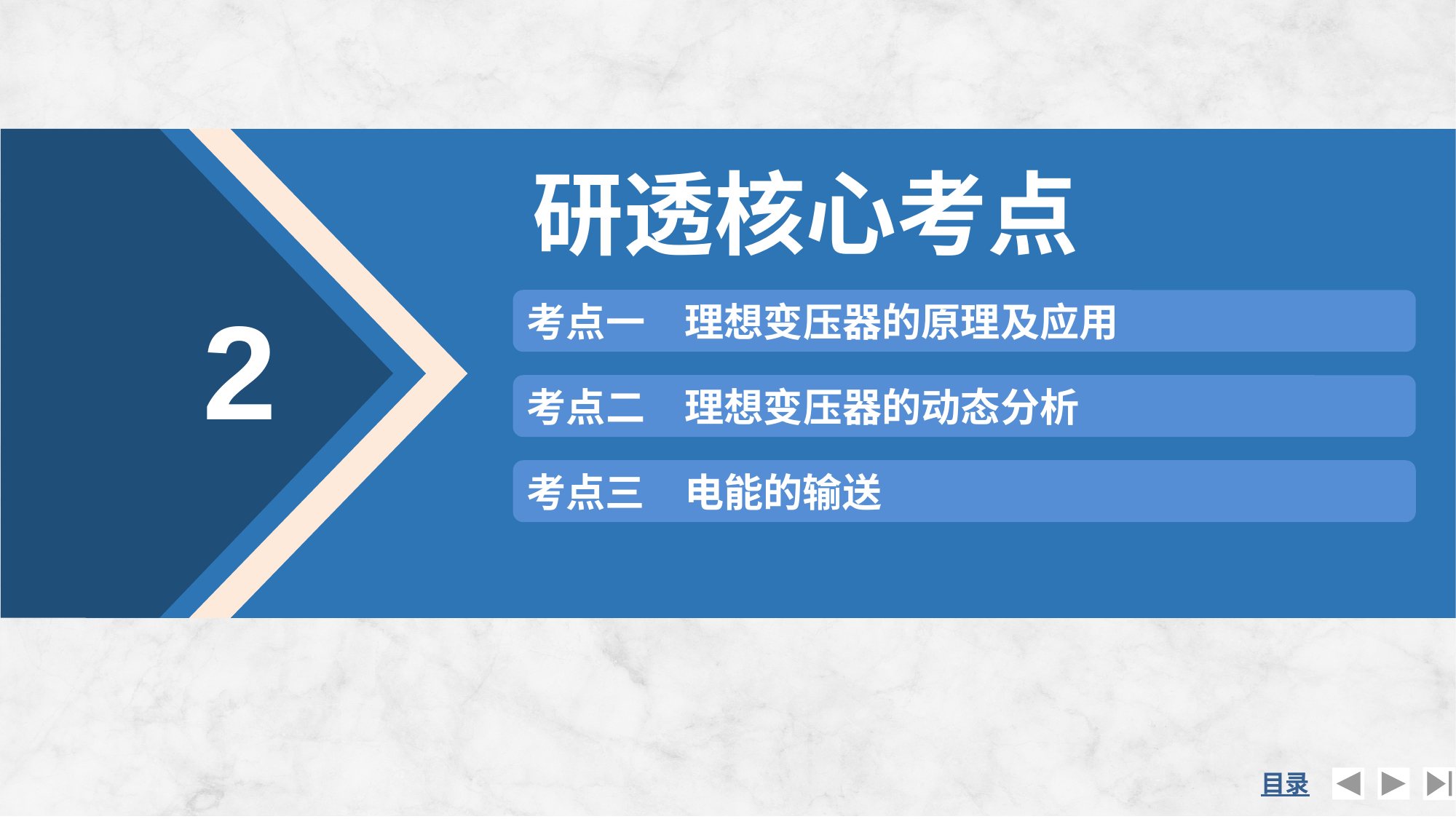

研透核心考点
2
考点一　理想变压器的原理及应用
考点二　理想变压器的动态分析
考点三　电能的输送